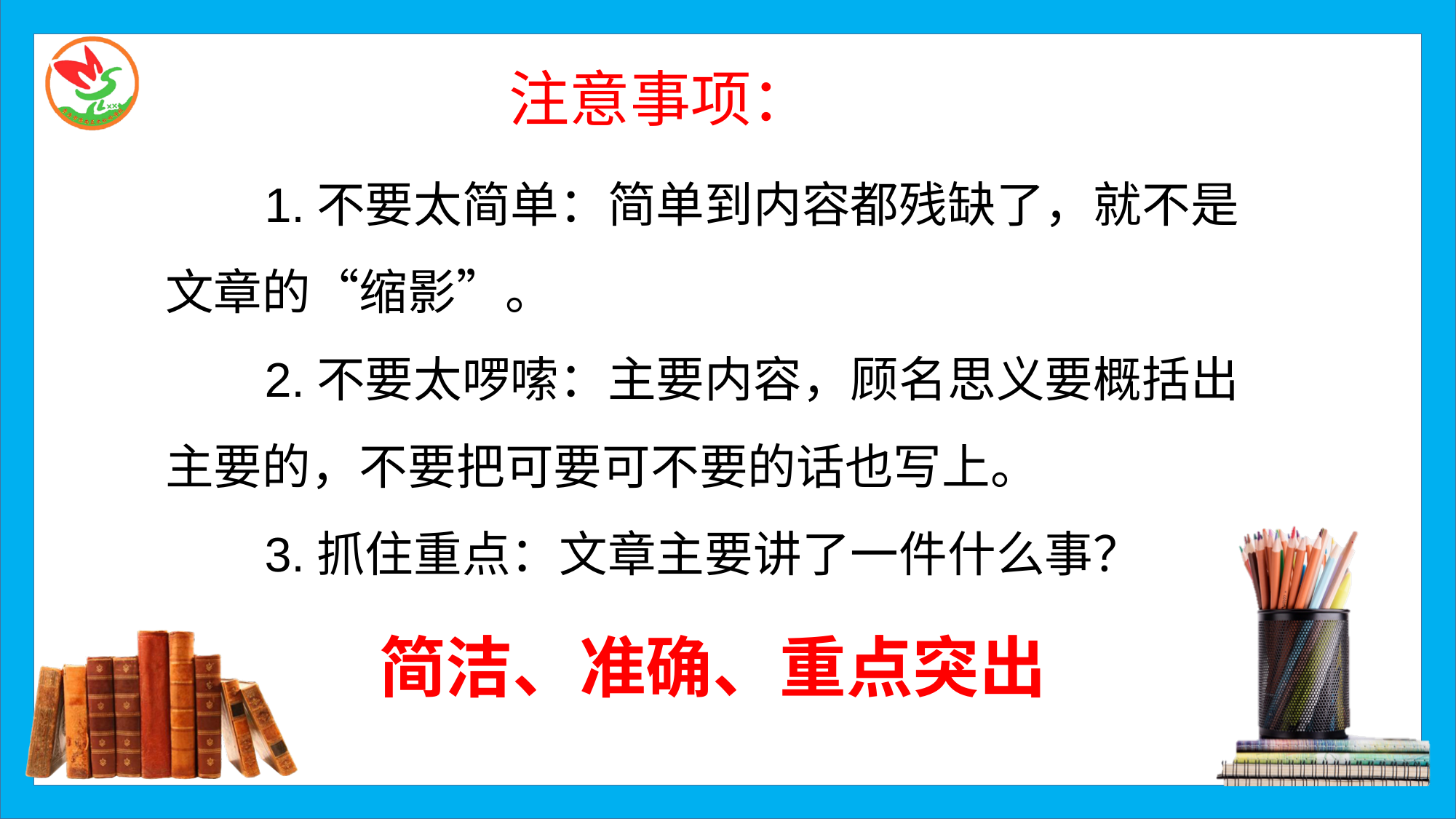

注意事项：
 1.不要太简单：简单到内容都残缺了，就不是文章的“缩影”。
 2.不要太啰嗦：主要内容，顾名思义要概括出主要的，不要把可要可不要的话也写上。
 3.抓住重点：文章主要讲了一件什么事？
简洁、准确、重点突出